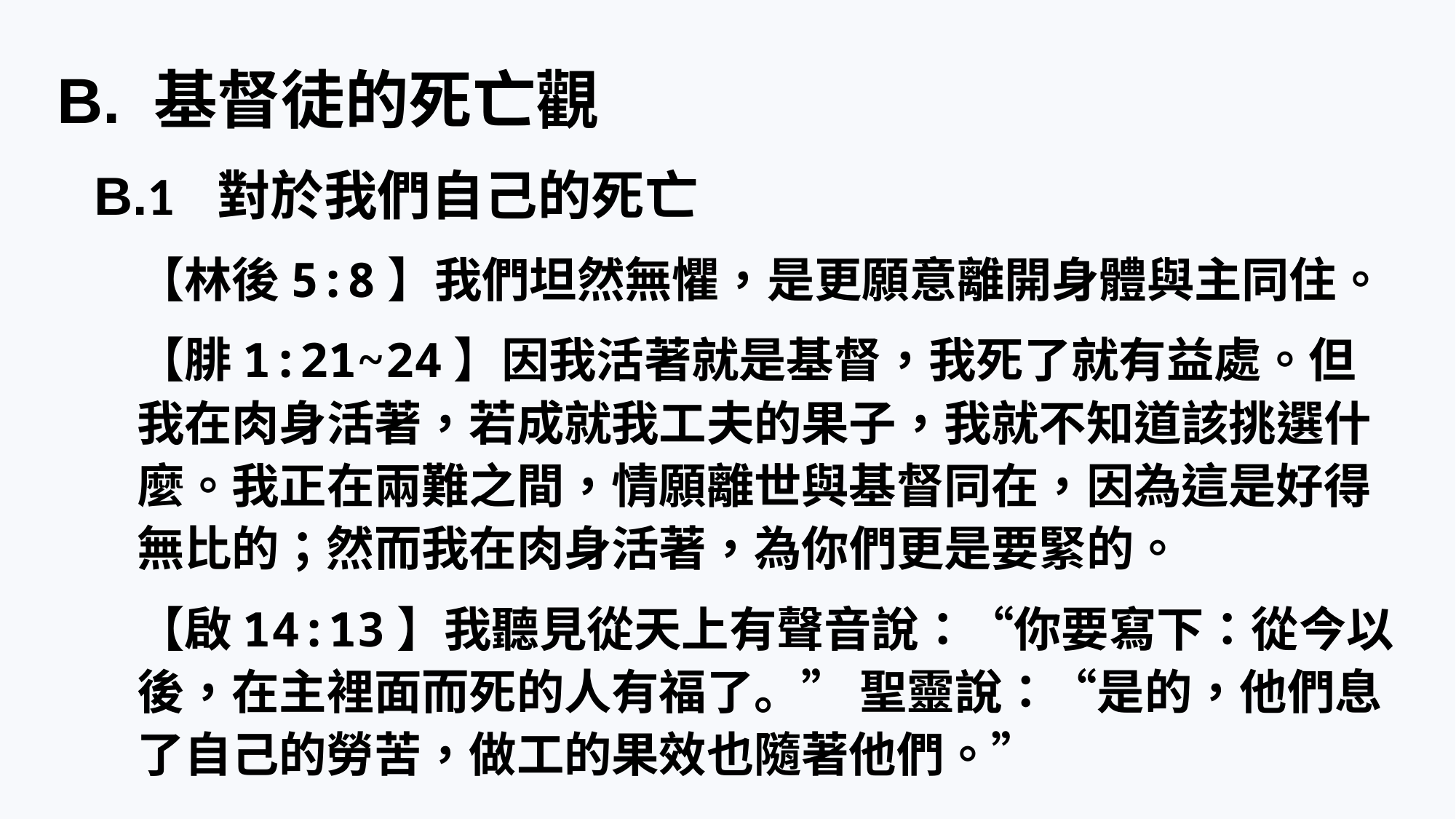

B. 基督徒的死亡觀
B.1  對於我們自己的死亡
【林後5:8】我們坦然無懼，是更願意離開身體與主同住。
【腓1:21~24】因我活著就是基督，我死了就有益處。但我在肉身活著，若成就我工夫的果子，我就不知道該挑選什麼。我正在兩難之間，情願離世與基督同在，因為這是好得無比的；然而我在肉身活著，為你們更是要緊的。
【啟14:13】我聽見從天上有聲音說：“你要寫下：從今以後，在主裡面而死的人有福了。” 聖靈說：“是的，他們息了自己的勞苦，做工的果效也隨著他們。”